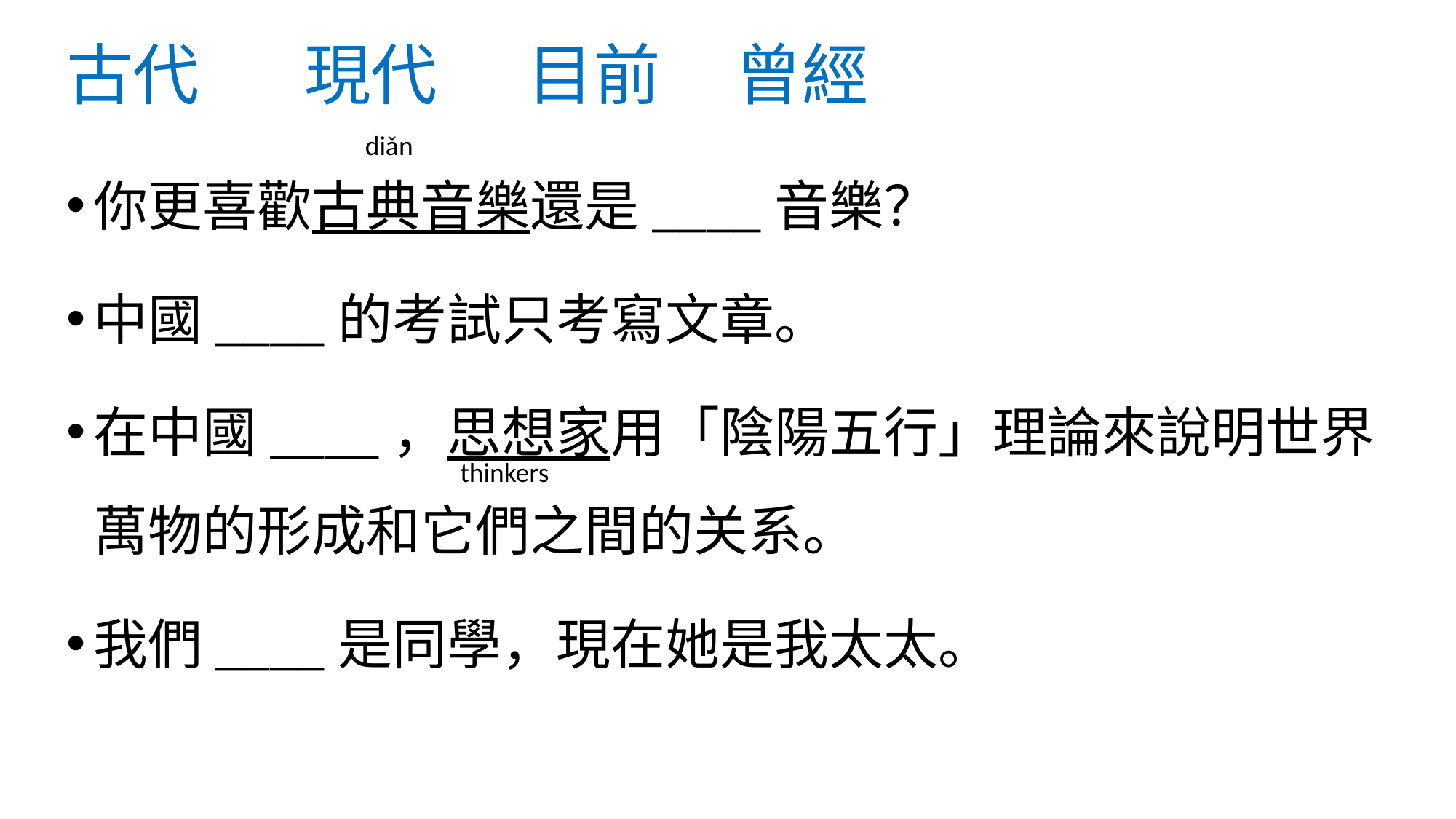

# 古代       現代      目前     曾經
diǎn
你更喜歡古典音樂還是____音樂？
中國____的考試只考寫文章。
在中國____，思想家用「陰陽五行」理論來說明世界萬物的形成和它們之間的关系。
我們____是同學，現在她是我太太。
thinkers